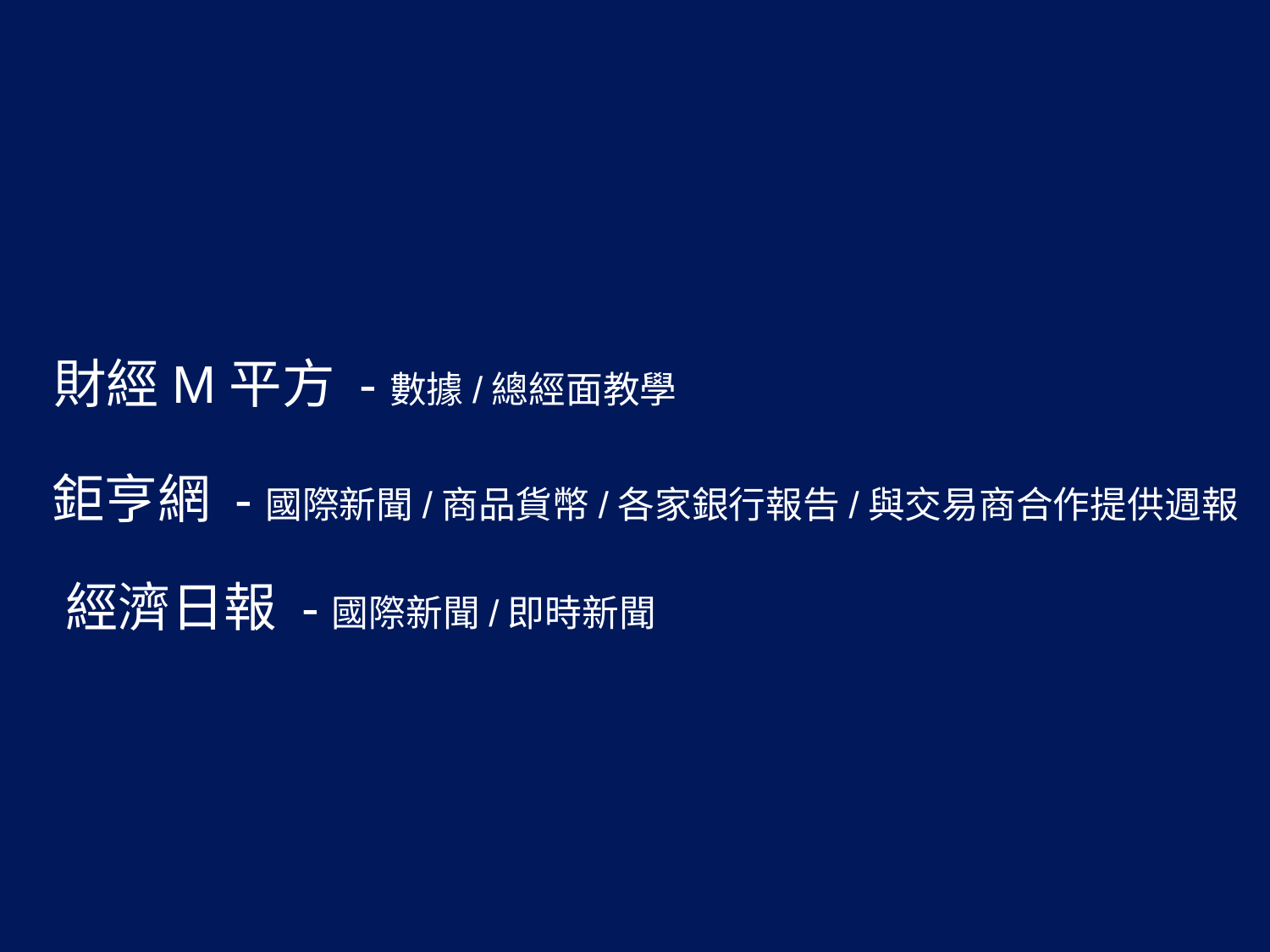

財經M平方 -數據/總經面教學
鉅亨網 -國際新聞/商品貨幣/各家銀行報告/與交易商合作提供週報
經濟日報 -國際新聞/即時新聞